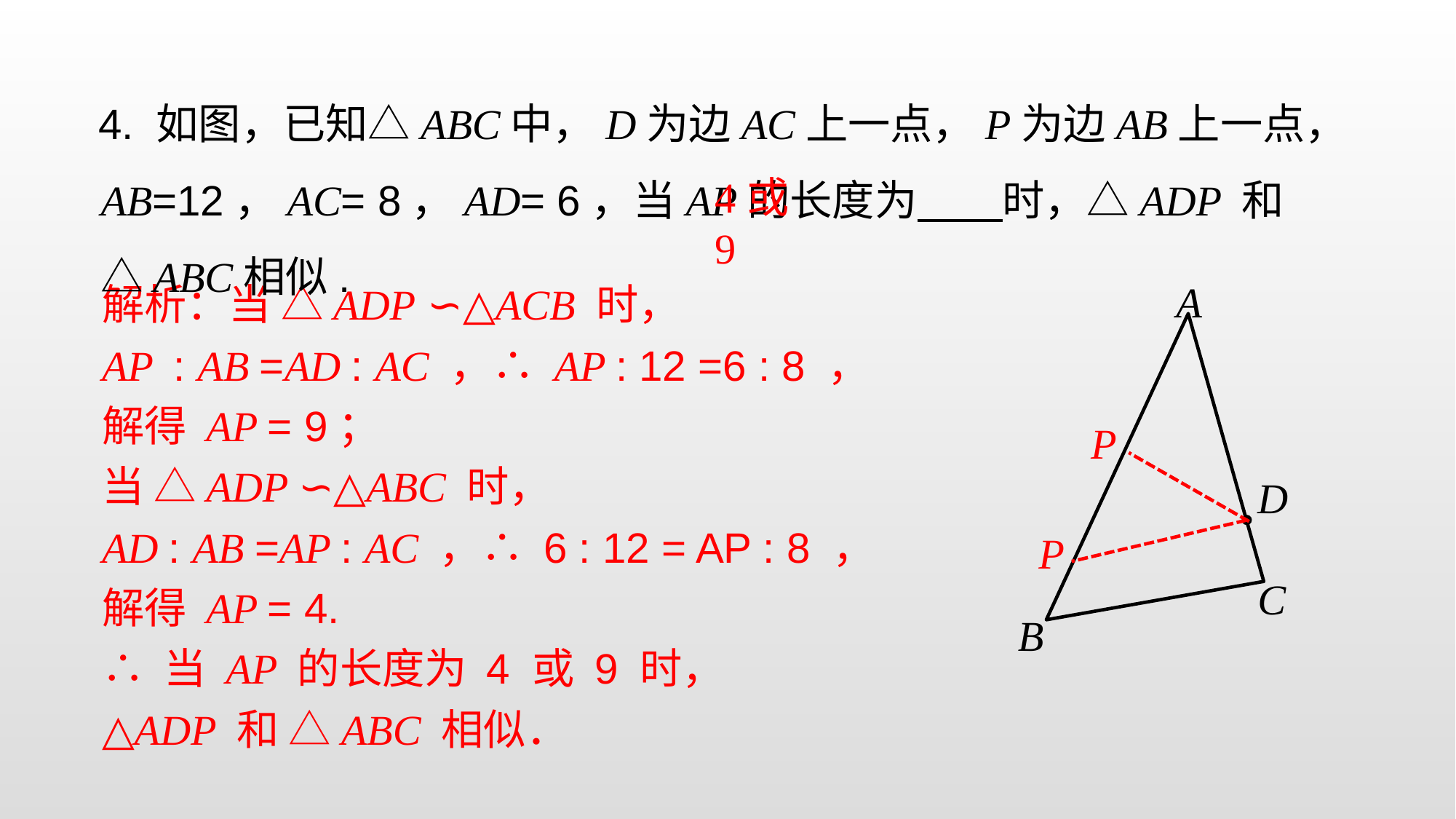

4. 如图，已知△ABC中，D为边AC上一点，P为边AB上一点，AB=12，AC= 8，AD= 6，当AP的长度为         时，△ADP 和△ABC相似.
4或9
解析：当 △ADP ∽△ACB 时，
AP  : AB =AD : AC ，∴ AP : 12 =6 : 8 ，
解得 AP = 9；
当 △ADP ∽△ABC 时，
AD : AB =AP : AC ，∴ 6 : 12 = AP : 8 ，
解得 AP = 4.
∴ 当 AP 的长度为 4 或 9 时，
△ADP 和 △ABC 相似．
A

D
C
B

P
P